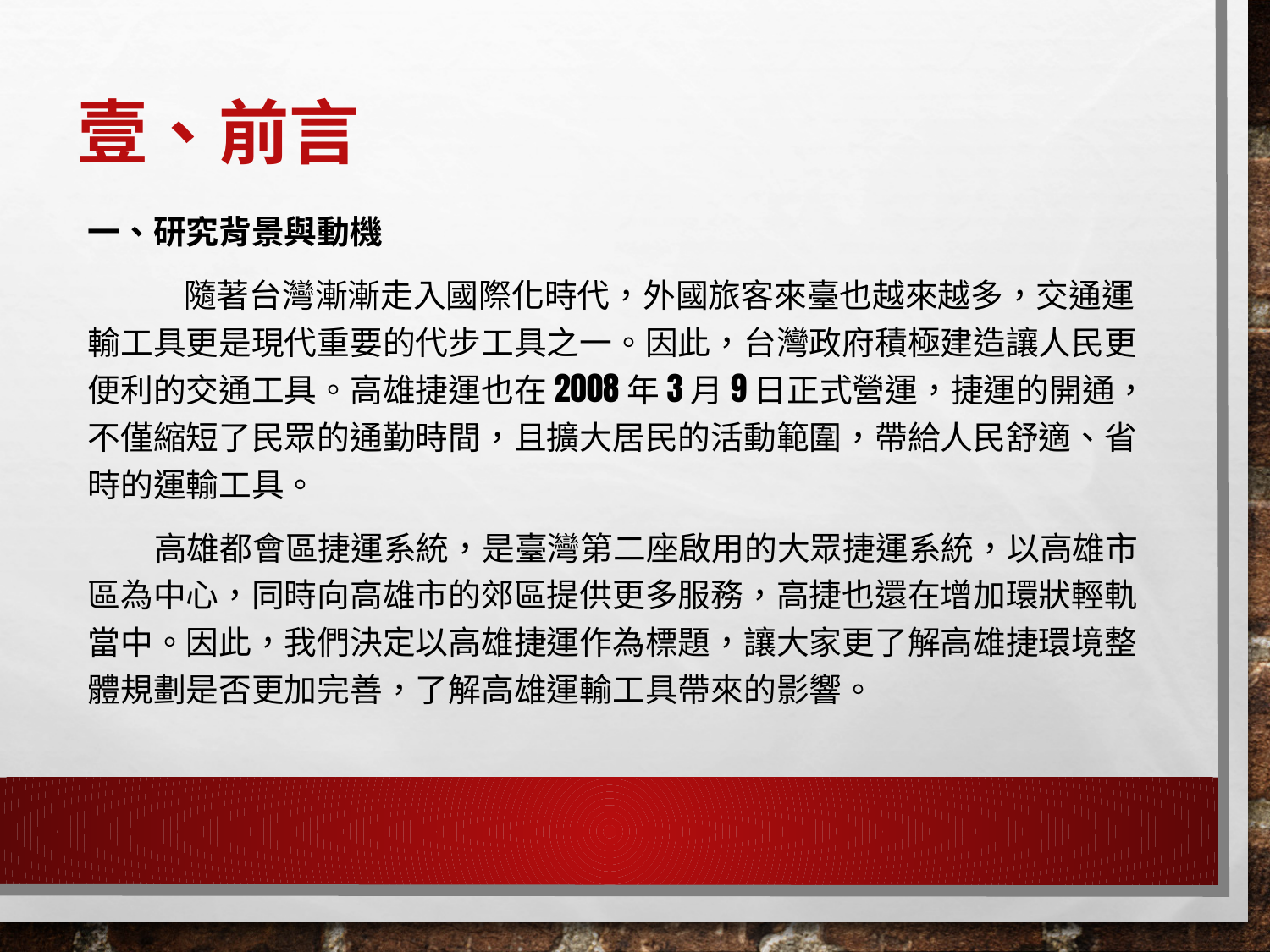

# 壹、前言
一、研究背景與動機
            隨著台灣漸漸走入國際化時代，外國旅客來臺也越來越多，交通運輸工具更是現代重要的代步工具之一。因此，台灣政府積極建造讓人民更便利的交通工具。高雄捷運也在2008年3月9日正式營運，捷運的開通，不僅縮短了民眾的通勤時間，且擴大居民的活動範圍，帶給人民舒適、省時的運輸工具。
        高雄都會區捷運系統，是臺灣第二座啟用的大眾捷運系統，以高雄市區為中心，同時向高雄市的郊區提供更多服務，高捷也還在增加環狀輕軌當中。因此，我們決定以高雄捷運作為標題，讓大家更了解高雄捷環境整體規劃是否更加完善，了解高雄運輸工具帶來的影響。